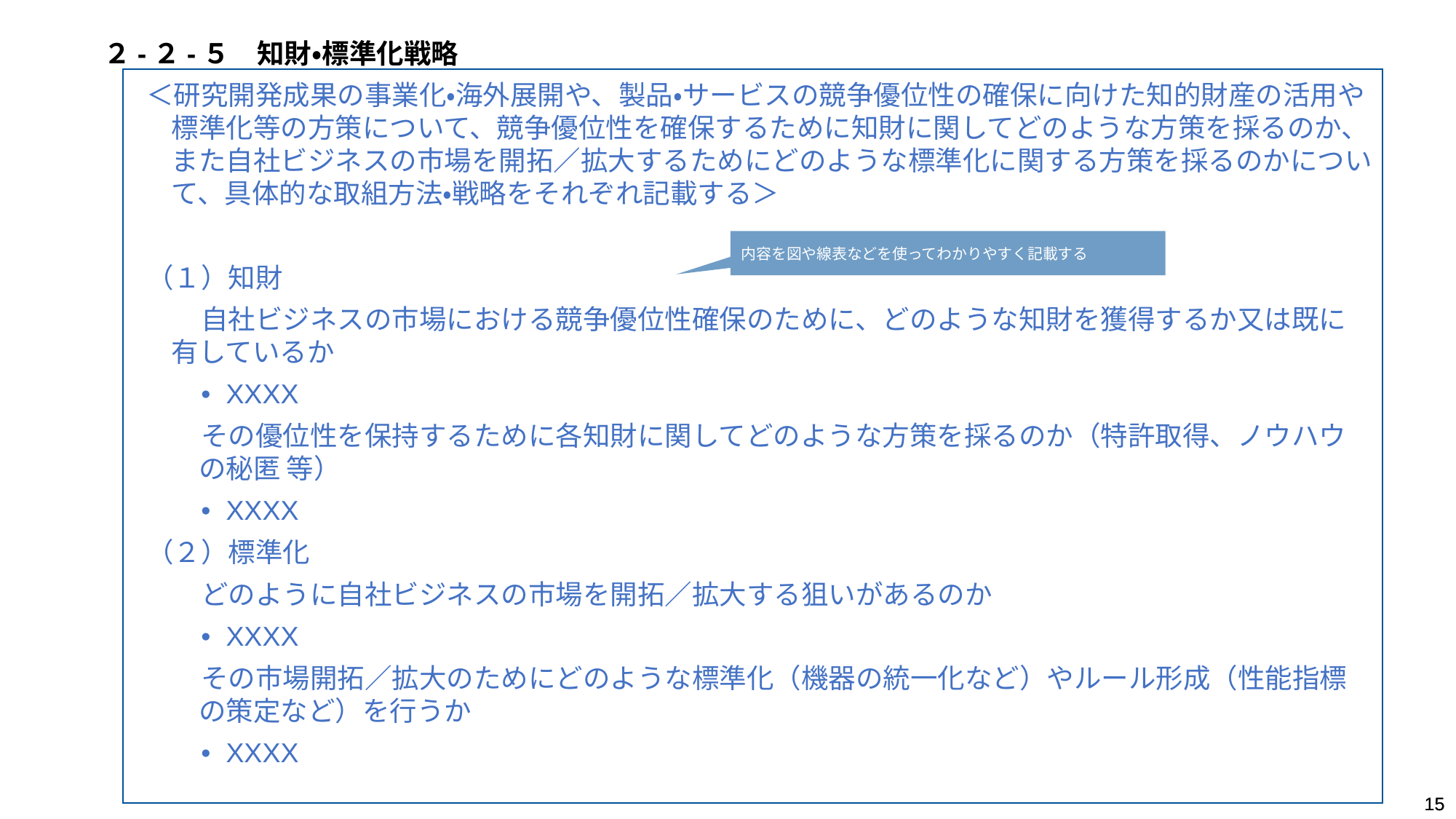

２-２-５　知財・標準化戦略
＜研究開発成果の事業化・海外展開や、製品・サービスの競争優位性の確保に向けた知的財産の活用や標準化等の方策について、競争優位性を確保するために知財に関してどのような方策を採るのか、また自社ビジネスの市場を開拓／拡大するためにどのような標準化に関する方策を採るのかについて、具体的な取組方法・戦略をそれぞれ記載する＞

（１）知財
　　自社ビジネスの市場における競争優位性確保のために、どのような知財を獲得するか又は既に有しているか
•	XXXX
　　その優位性を保持するために各知財に関してどのような方策を採るのか（特許取得、ノウハウ　の秘匿 等）
•	XXXX
（２）標準化
　　どのように自社ビジネスの市場を開拓／拡大する狙いがあるのか
•	XXXX
　　その市場開拓／拡大のためにどのような標準化（機器の統一化など）やルール形成（性能指標　の策定など）を行うか
•	XXXX

内容を図や線表などを使ってわかりやすく記載する
15